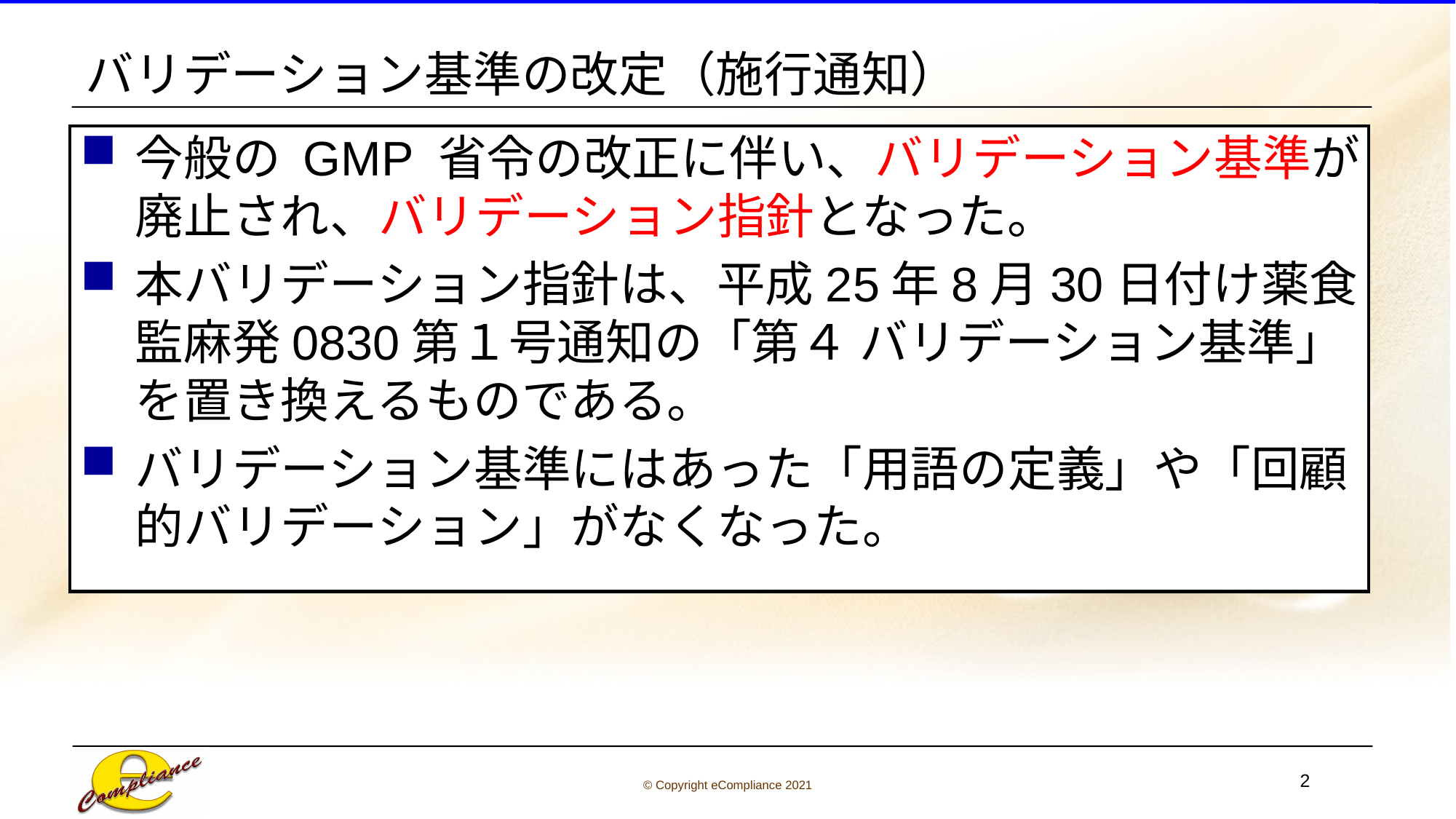

# バリデーション基準の改定（施行通知）
今般の GMP 省令の改正に伴い、バリデーション基準が廃止され、バリデーション指針となった。
本バリデーション指針は、平成25年8月30日付け薬食監麻発0830第１号通知の「第４ バリデーション基準」 を置き換えるものである。
バリデーション基準にはあった「用語の定義」や「回顧的バリデーション」がなくなった。